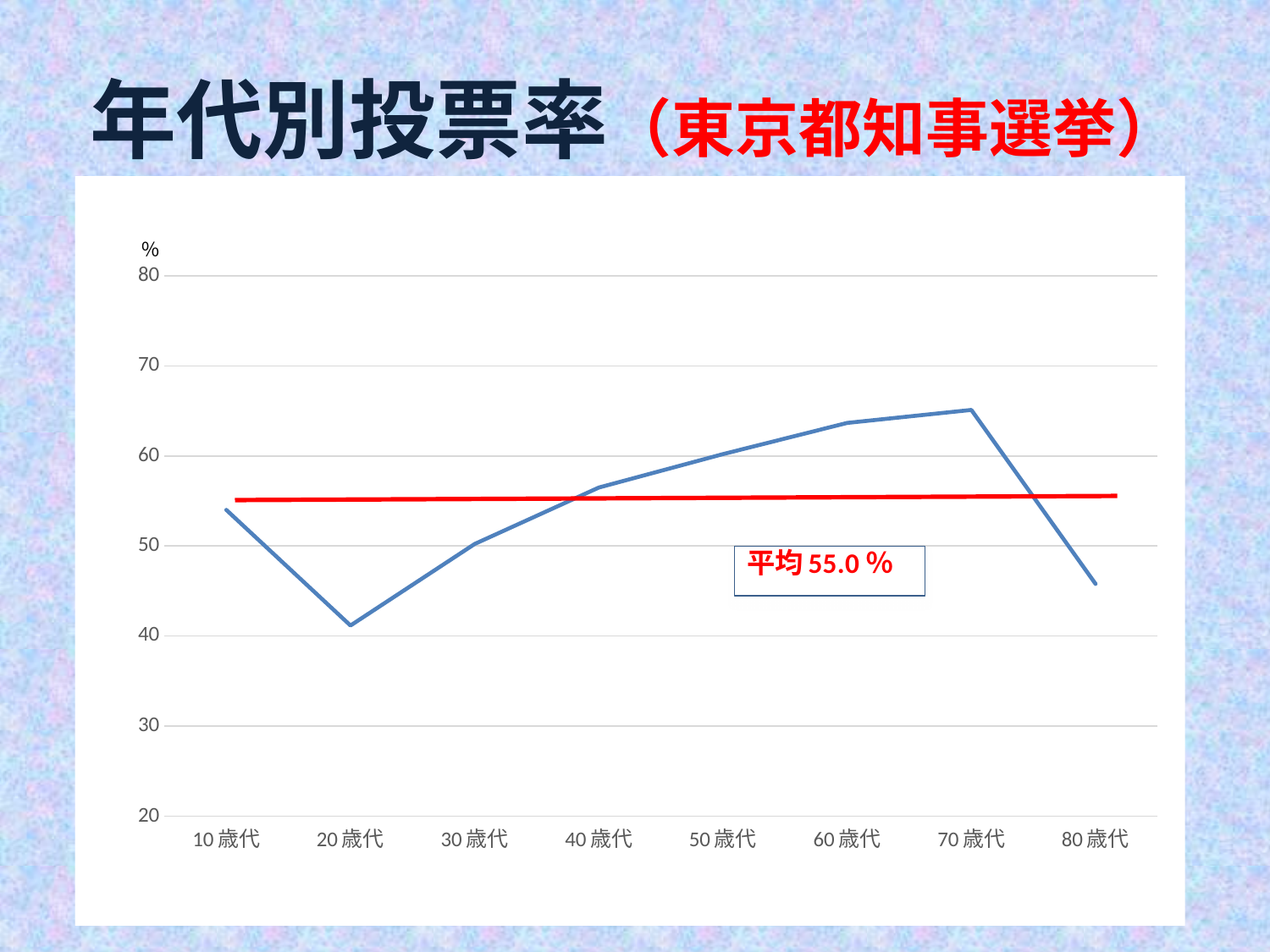

# 年代別投票率（東京都知事選挙）

### Chart

| Category | 投票率 |
|---|---|
| 10歳代 | 54.01 |
| 20歳代 | 41.17 |
| 30歳代 | 50.23 |
| 40歳代 | 56.49 |
| 50歳代 | 60.2 |
| 60歳代 | 63.66 |
| 70歳代 | 65.1 |
| 80歳代 | 45.79 |